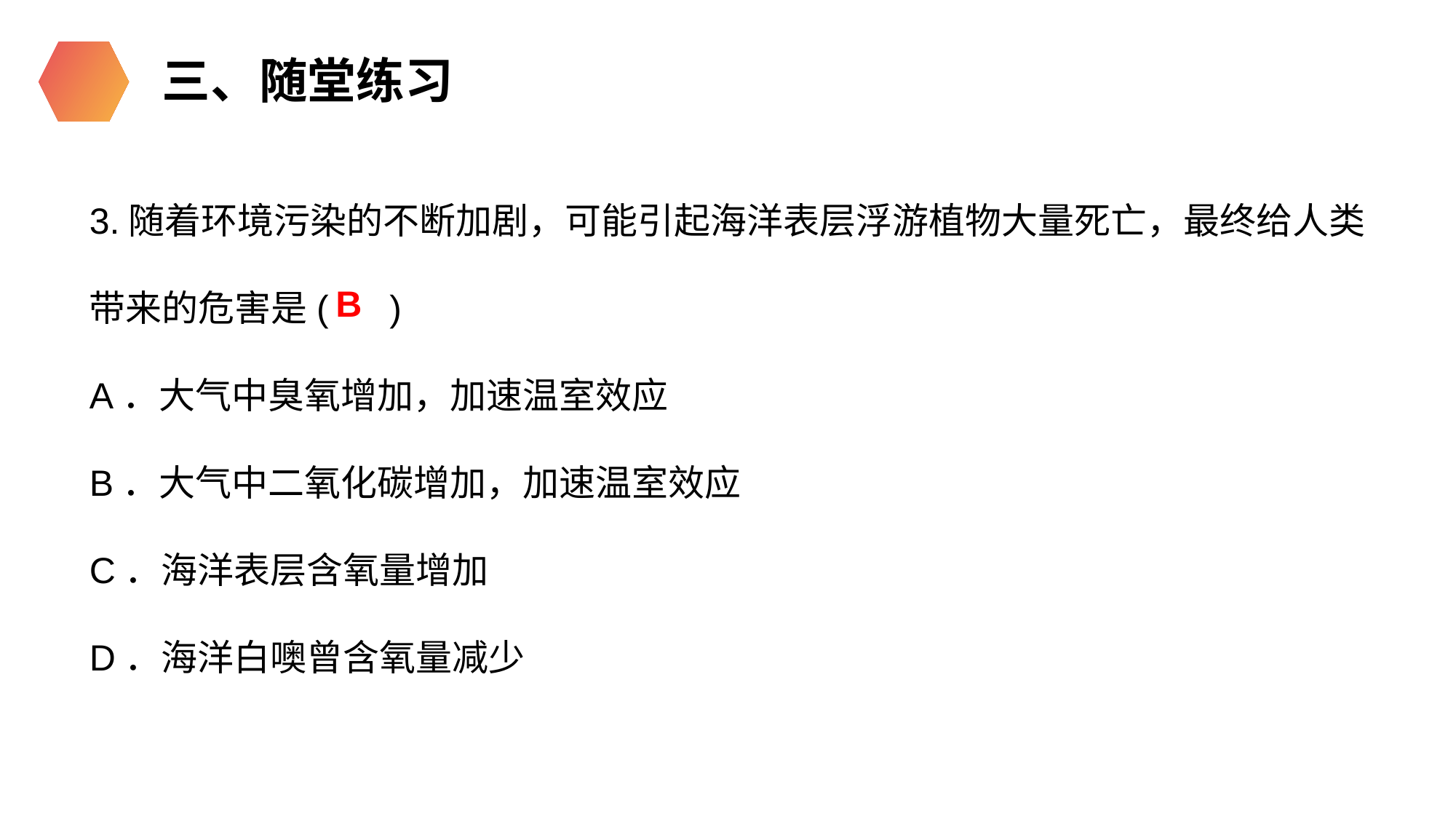

三、随堂练习
3.随着环境污染的不断加剧，可能引起海洋表层浮游植物大量死亡，最终给人类带来的危害是(      )
A．大气中臭氧增加，加速温室效应
B．大气中二氧化碳增加，加速温室效应
C．海洋表层含氧量增加
D．海洋白噢曾含氧量减少
B